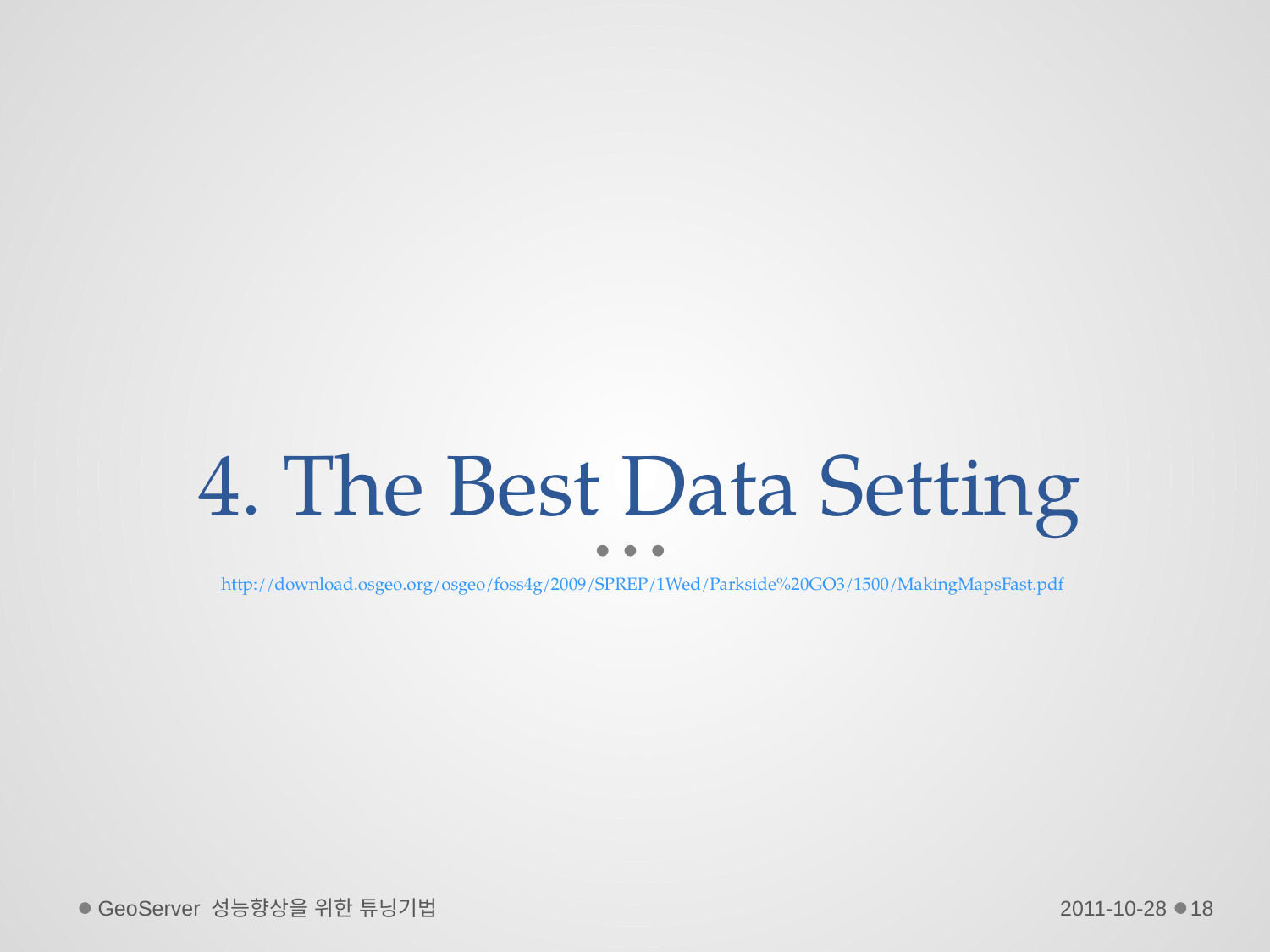

# 4. The Best Data Setting
http://download.osgeo.org/osgeo/foss4g/2009/SPREP/1Wed/Parkside%20GO3/1500/MakingMapsFast.pdf
GeoServer 성능향상을 위한 튜닝기법
2011-10-28
18